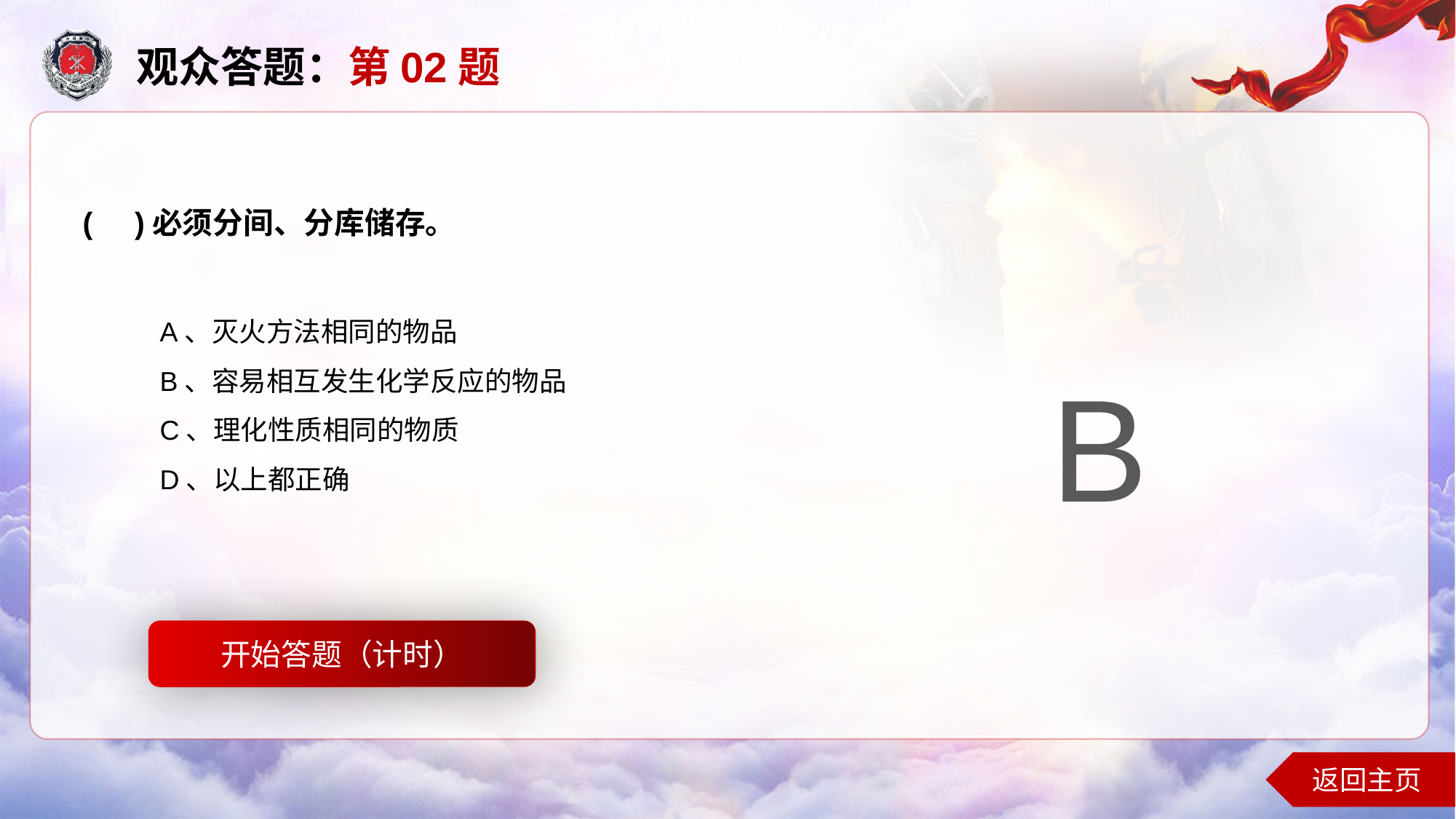

观众答题：第02题
(     )必须分间、分库储存。
A、灭火方法相同的物品
B、容易相互发生化学反应的物品
C、理化性质相同的物质
D、以上都正确
B
开始答题（计时）
开始答题
返回主页